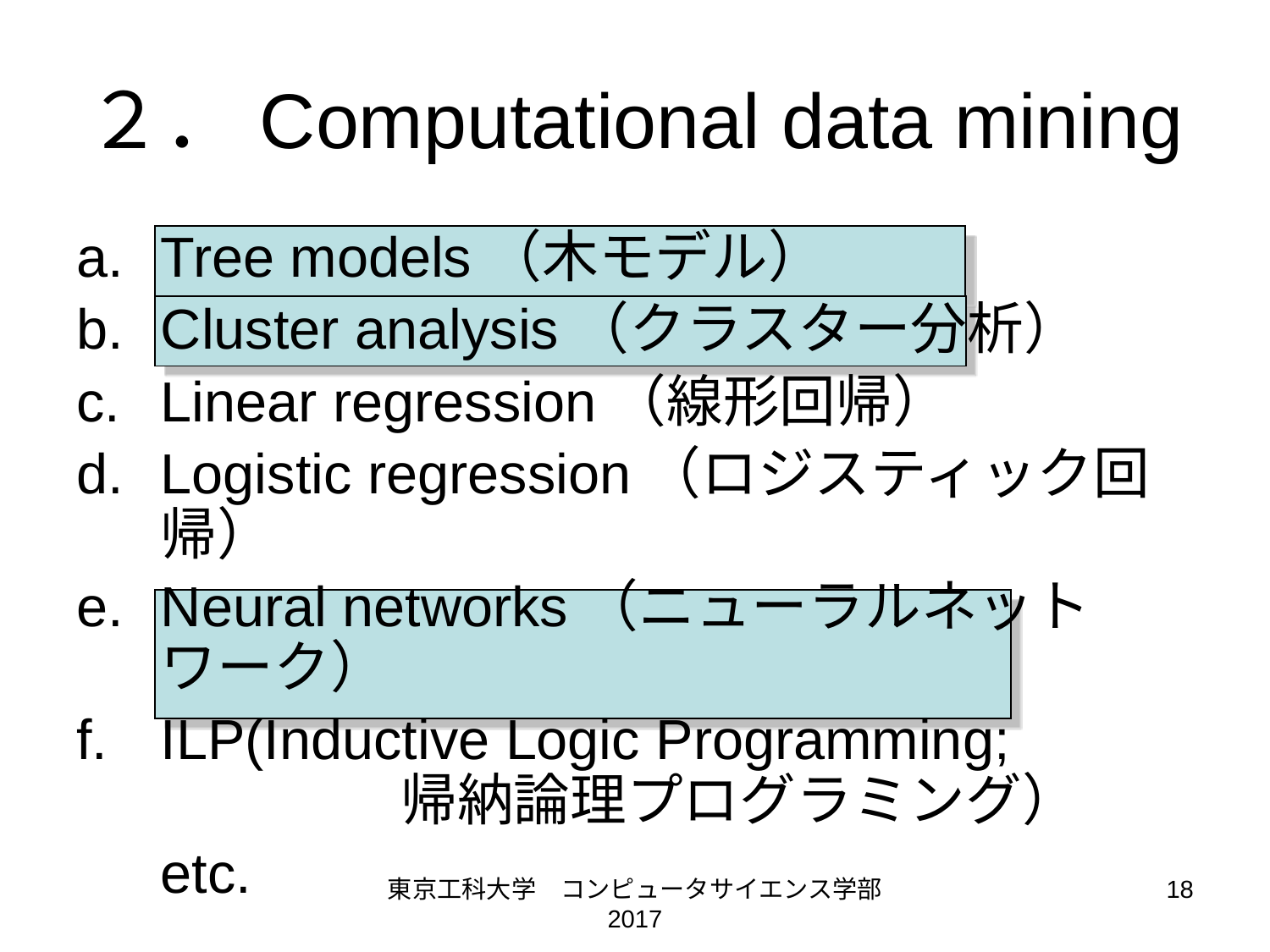

# ２．Computational data mining
Tree models（木モデル）
Cluster analysis（クラスター分析）
Linear regression（線形回帰）
Logistic regression（ロジスティック回帰）
Neural networks（ニューラルネットワーク）
ILP(Inductive Logic Programming;
	　　帰納論理プログラミング）
	etc.

東京工科大学　コンピュータサイエンス学部 2017
18